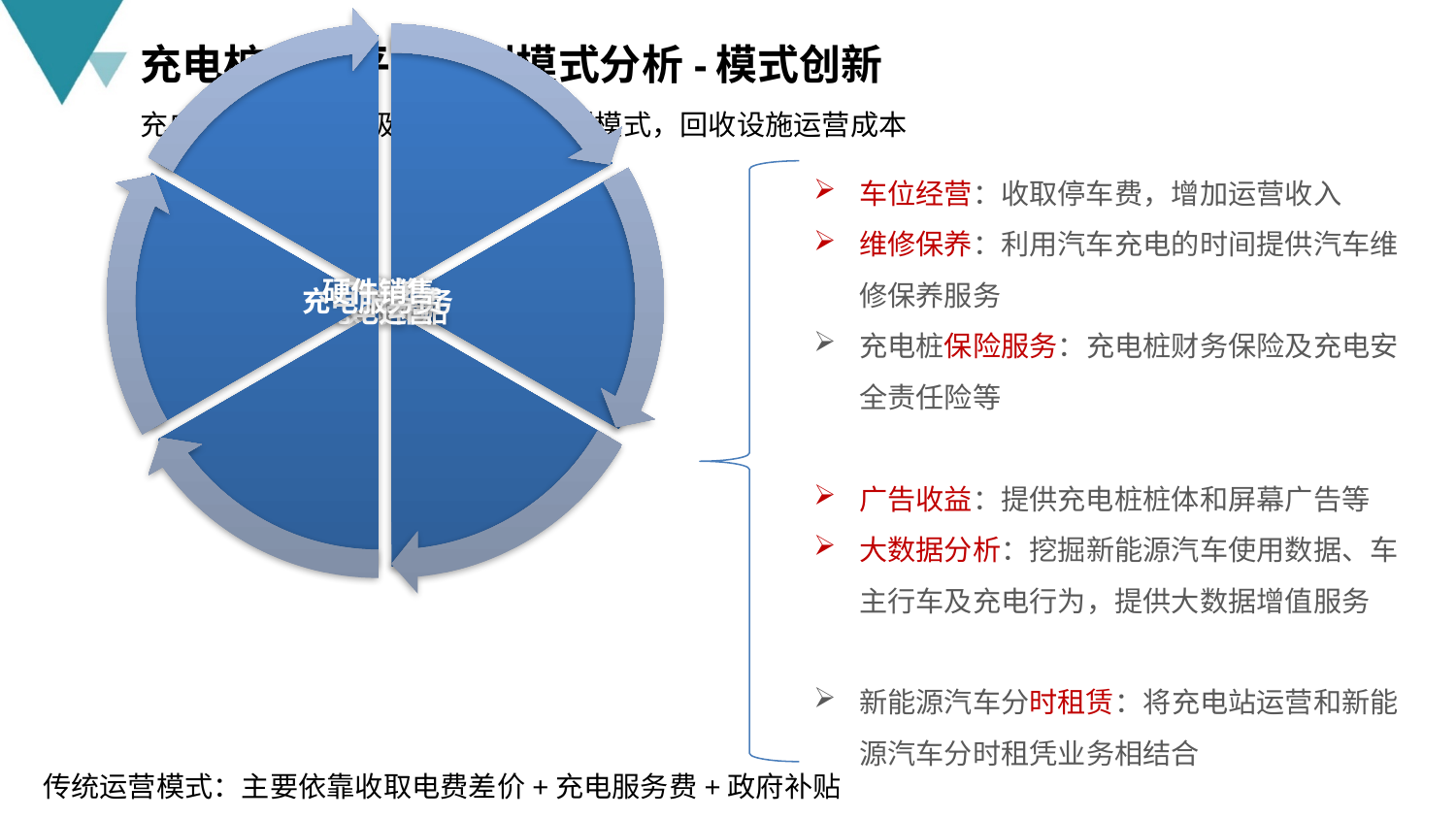

充电桩产业平台盈利模式分析-模式创新
充电设施运营商积极探索多元化盈利模式，回收设施运营成本
车位经营：收取停车费，增加运营收入
维修保养：利用汽车充电的时间提供汽车维修保养服务
充电桩保险服务：充电桩财务保险及充电安全责任险等

广告收益：提供充电桩桩体和屏幕广告等
大数据分析：挖掘新能源汽车使用数据、车主行车及充电行为，提供大数据增值服务

新能源汽车分时租赁：将充电站运营和新能源汽车分时租凭业务相结合

电费差价
增值服务
政府补贴
充电运营
充电服务费
硬件销售

传统运营模式：主要依靠收取电费差价+充电服务费+政府补贴